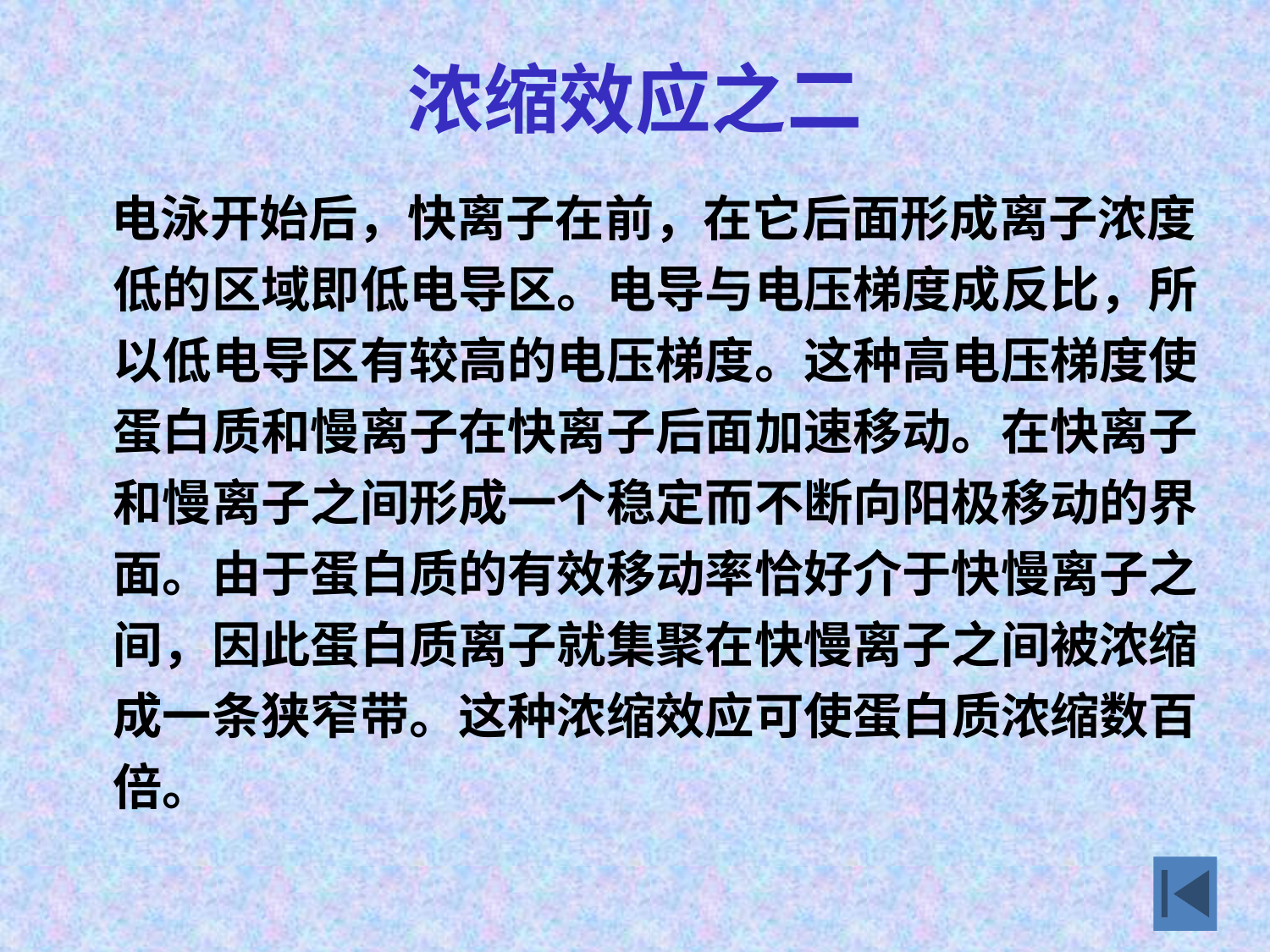

# 浓缩效应之二
　电泳开始后，快离子在前，在它后面形成离子浓度低的区域即低电导区。电导与电压梯度成反比，所以低电导区有较高的电压梯度。这种高电压梯度使蛋白质和慢离子在快离子后面加速移动。在快离子和慢离子之间形成一个稳定而不断向阳极移动的界面。由于蛋白质的有效移动率恰好介于快慢离子之间，因此蛋白质离子就集聚在快慢离子之间被浓缩成一条狭窄带。这种浓缩效应可使蛋白质浓缩数百倍。